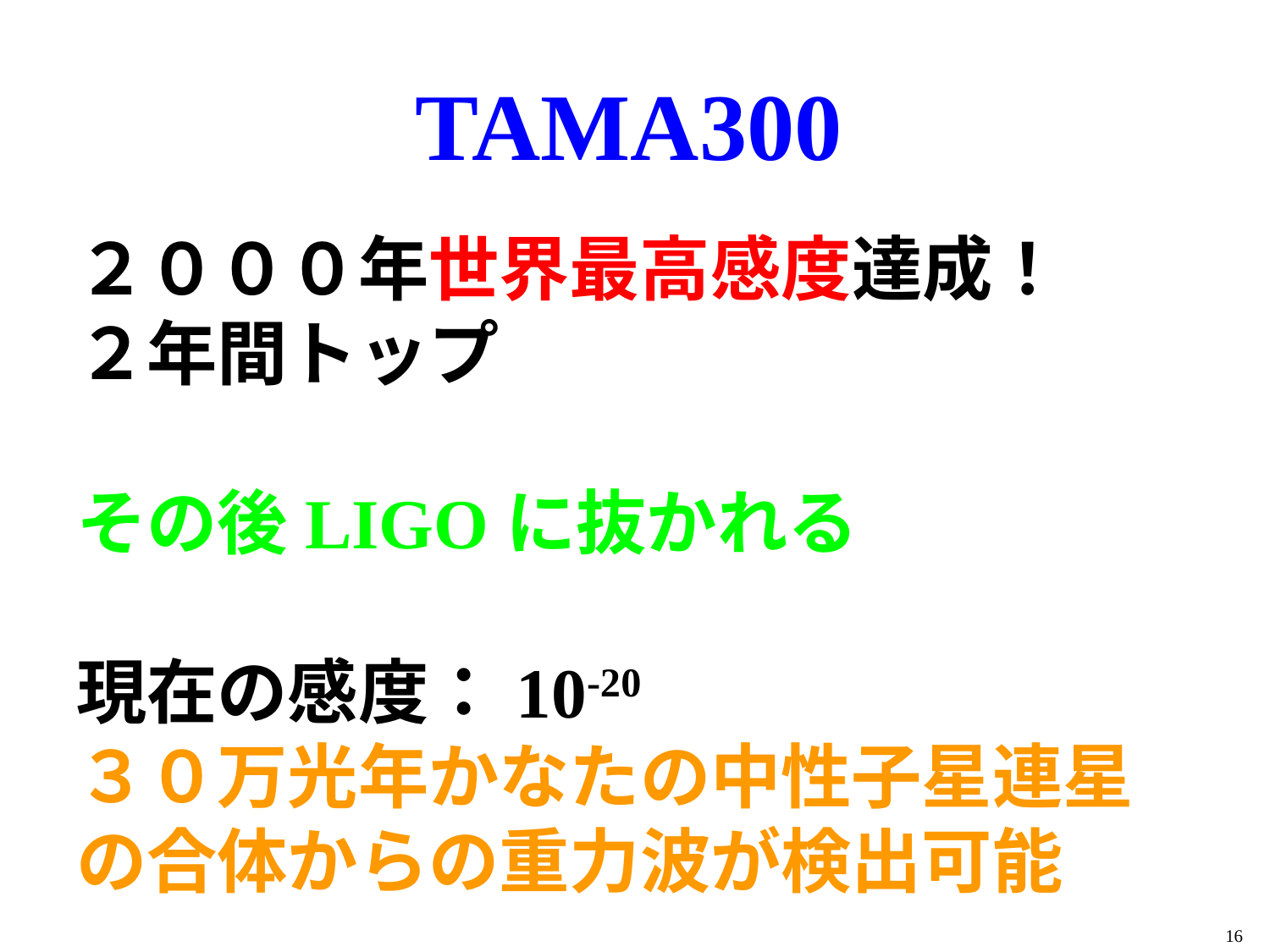

# TAMA300
２０００年世界最高感度達成！
２年間トップ

その後LIGOに抜かれる

現在の感度：10-20
３０万光年かなたの中性子星連星の合体からの重力波が検出可能